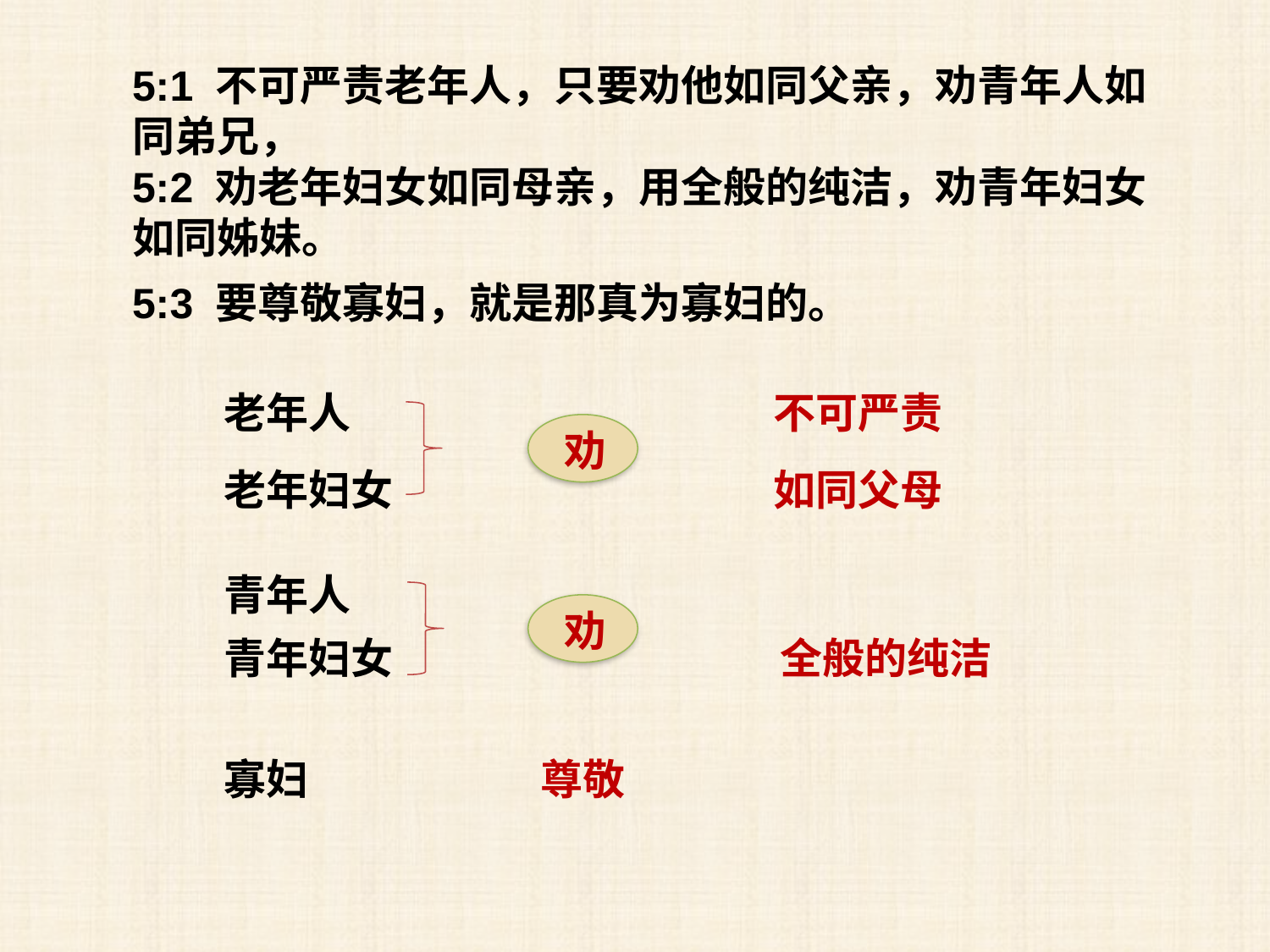

5:1 不可严责老年人，只要劝他如同父亲，劝青年人如同弟兄，
5:2 劝老年妇女如同母亲，用全般的纯洁，劝青年妇女如同姊妹。
5:3 要尊敬寡妇，就是那真为寡妇的。
老年人
不可严责

劝
老年妇女
如同父母
青年人

劝
青年妇女
全般的纯洁
寡妇
尊敬